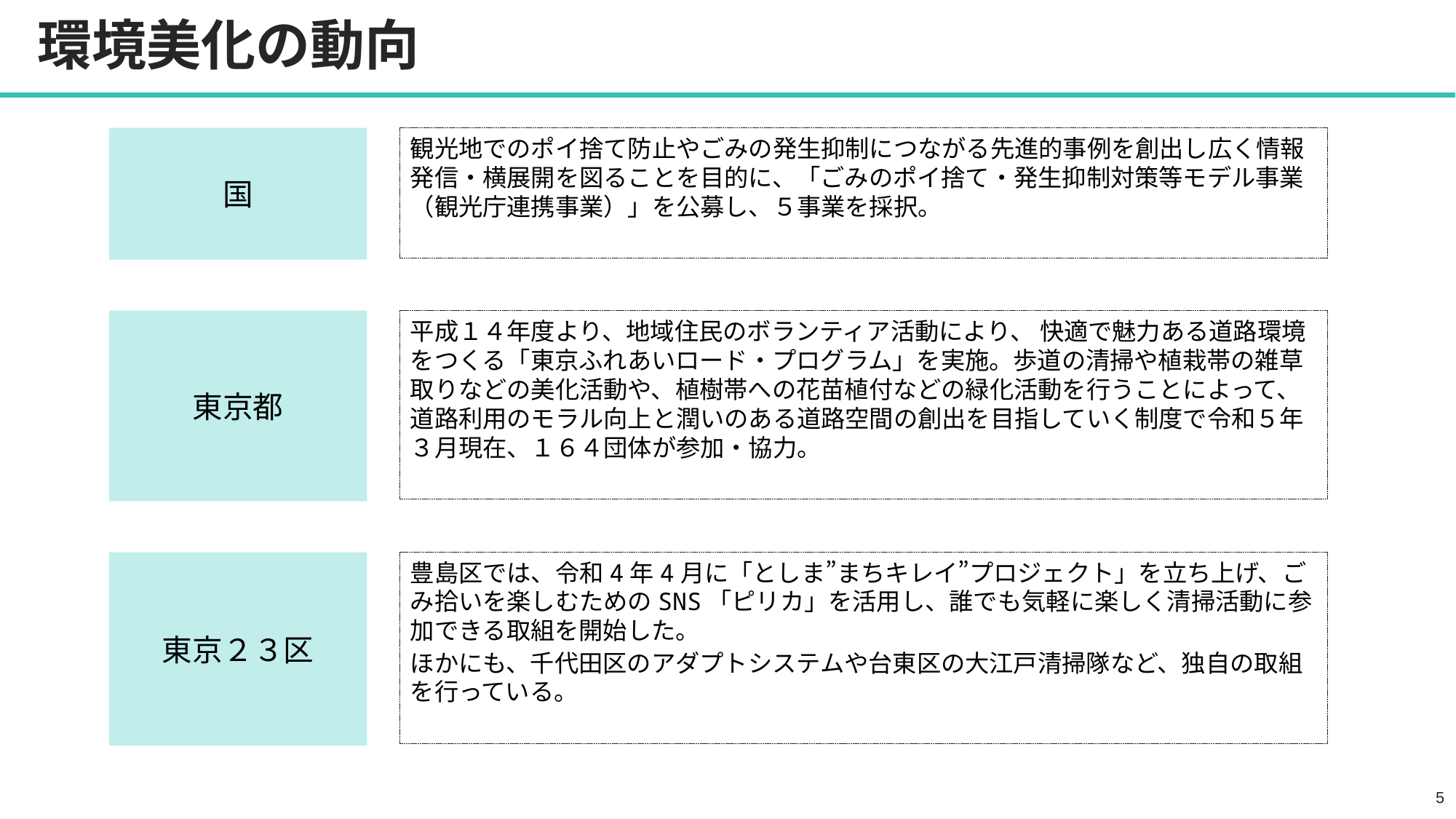

# 環境美化の動向
観光地でのポイ捨て防止やごみの発生抑制につながる先進的事例を創出し広く情報発信・横展開を図ることを目的に、「ごみのポイ捨て・発生抑制対策等モデル事業（観光庁連携事業）」を公募し、５事業を採択。

国
東京都
平成１４年度より、地域住民のボランティア活動により、 快適で魅力ある道路環境をつくる「東京ふれあいロード・プログラム」を実施。歩道の清掃や植栽帯の雑草取りなどの美化活動や、植樹帯への花苗植付などの緑化活動を行うことによって、道路利用のモラル向上と潤いのある道路空間の創出を目指していく制度で令和５年３月現在、１６４団体が参加・協力。

東京２３区
豊島区では、令和4年4月に「としま”まちキレイ”プロジェクト」を立ち上げ、ごみ拾いを楽しむためのSNS「ピリカ」を活用し、誰でも気軽に楽しく清掃活動に参加できる取組を開始した。
ほかにも、千代田区のアダプトシステムや台東区の大江戸清掃隊など、独自の取組を行っている。

5